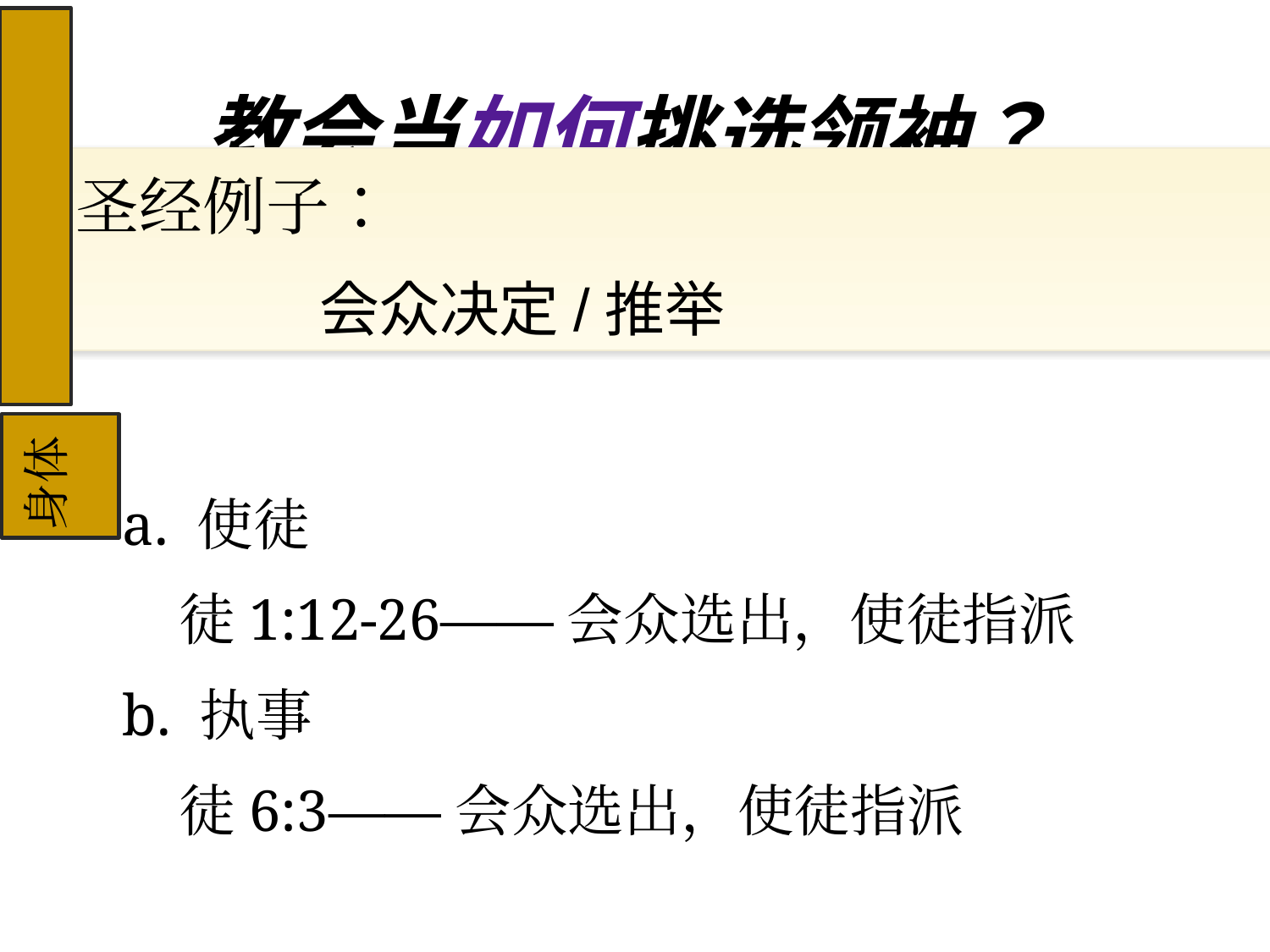

教会当如何挑选领袖？
圣经例子：
                     会众决定/推举
INTRODUCTION
身体
a. 使徒
   徒1:12-26——会众选出，使徒指派
b. 执事
   徒6:3——会众选出，使徒指派